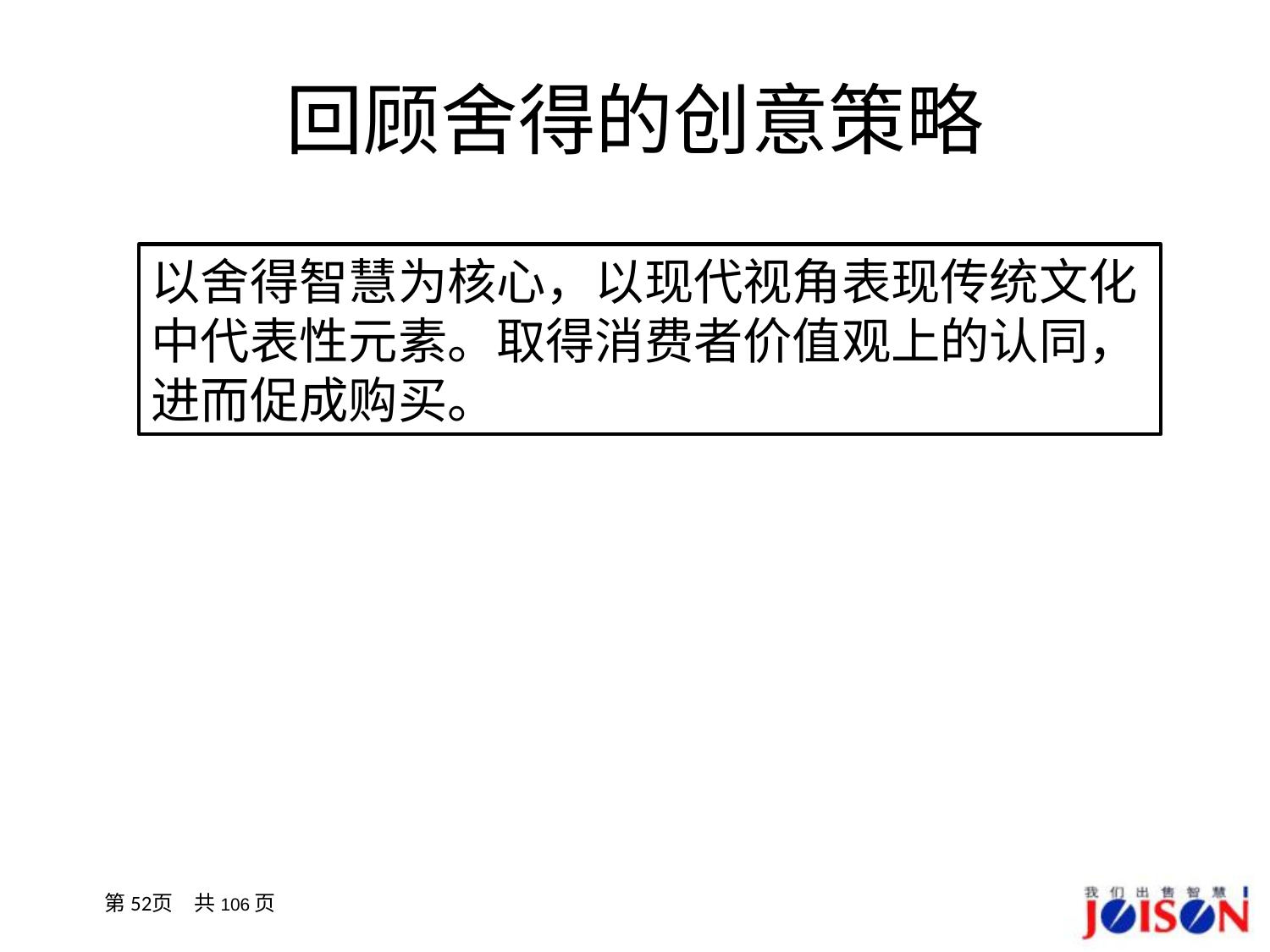

# 回顾舍得的创意策略
以舍得智慧为核心，以现代视角表现传统文化中代表性元素。取得消费者价值观上的认同，进而促成购买。